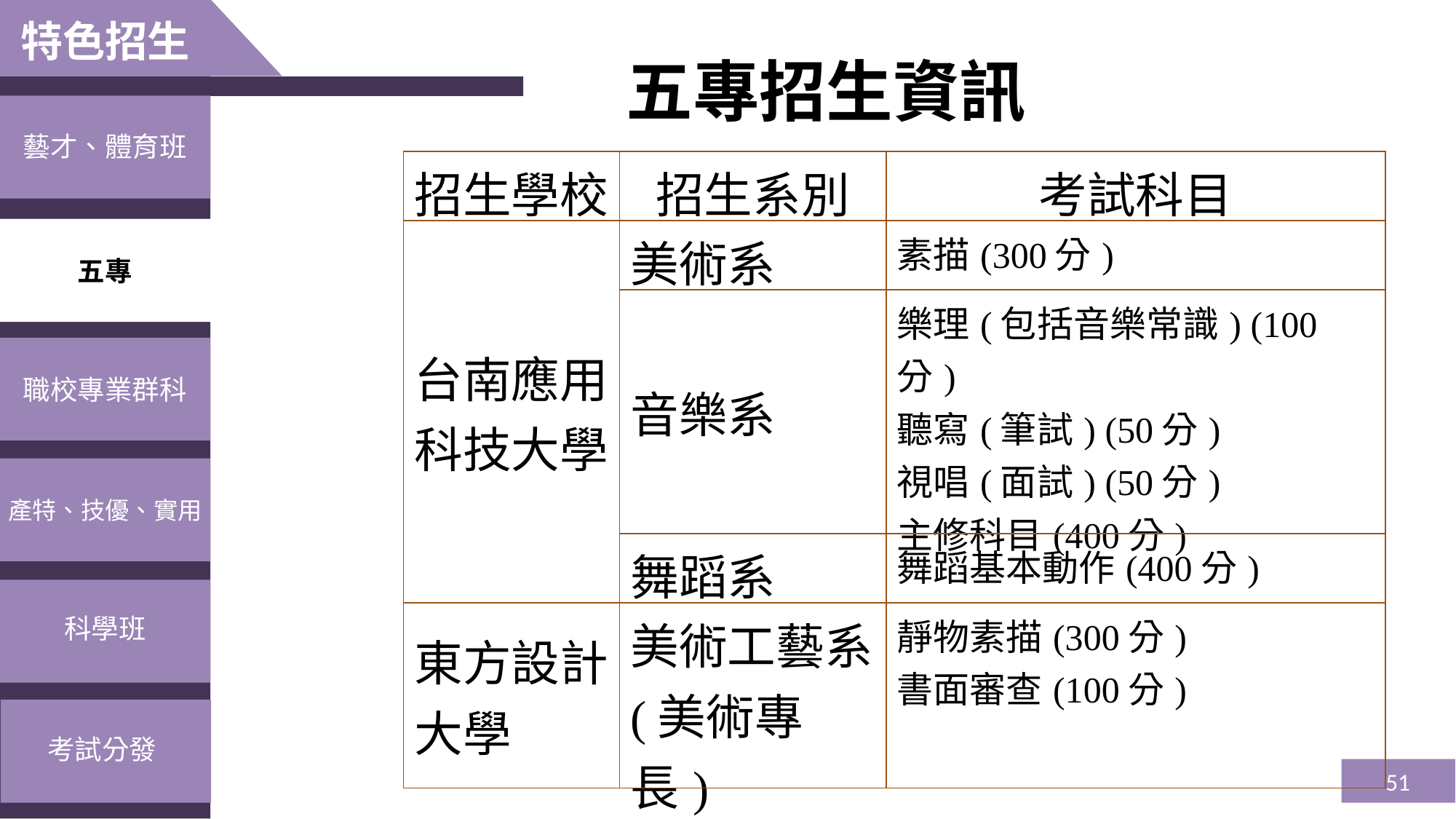

特色招生

五專招生資訊

藝才、體育班
| 招生學校 | 招生系別 | 考試科目 |
| --- | --- | --- |
| 台南應用科技大學 | 美術系 | 素描(300分) |
|  | 音樂系 | 樂理(包括音樂常識) (100分) 聽寫(筆試) (50分) 視唱(面試) (50分) 主修科目(400分) |
|  | 舞蹈系 | 舞蹈基本動作(400分) |
| 東方設計大學 | 美術工藝系 (美術專長) | 靜物素描(300分) 書面審查(100分) |

五專

職校專業群科

產特、技優、實用

科學班

考試分發

51